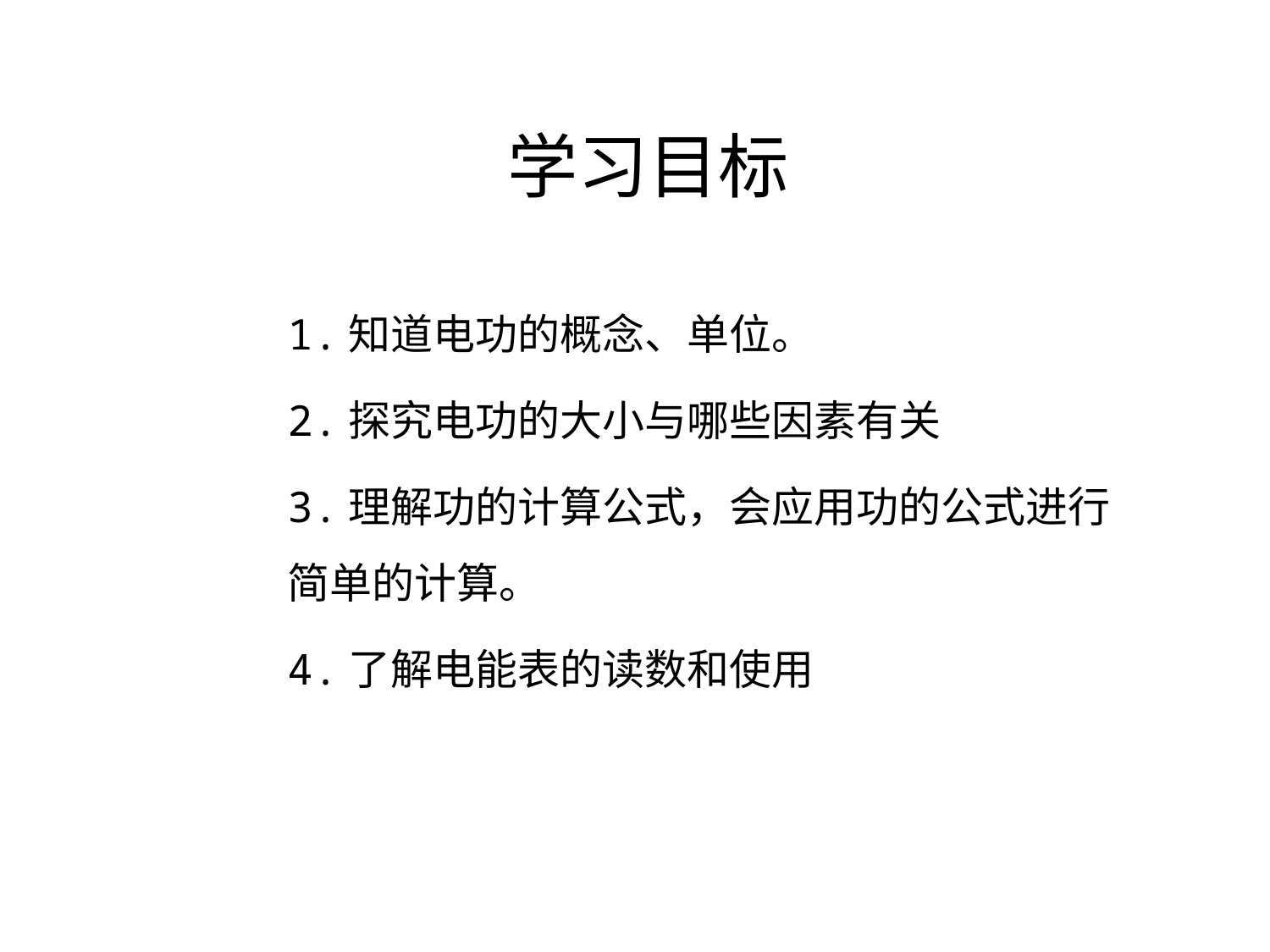

学习目标
1.知道电功的概念、单位。
2.探究电功的大小与哪些因素有关
3.理解功的计算公式，会应用功的公式进行简单的计算。
4.了解电能表的读数和使用